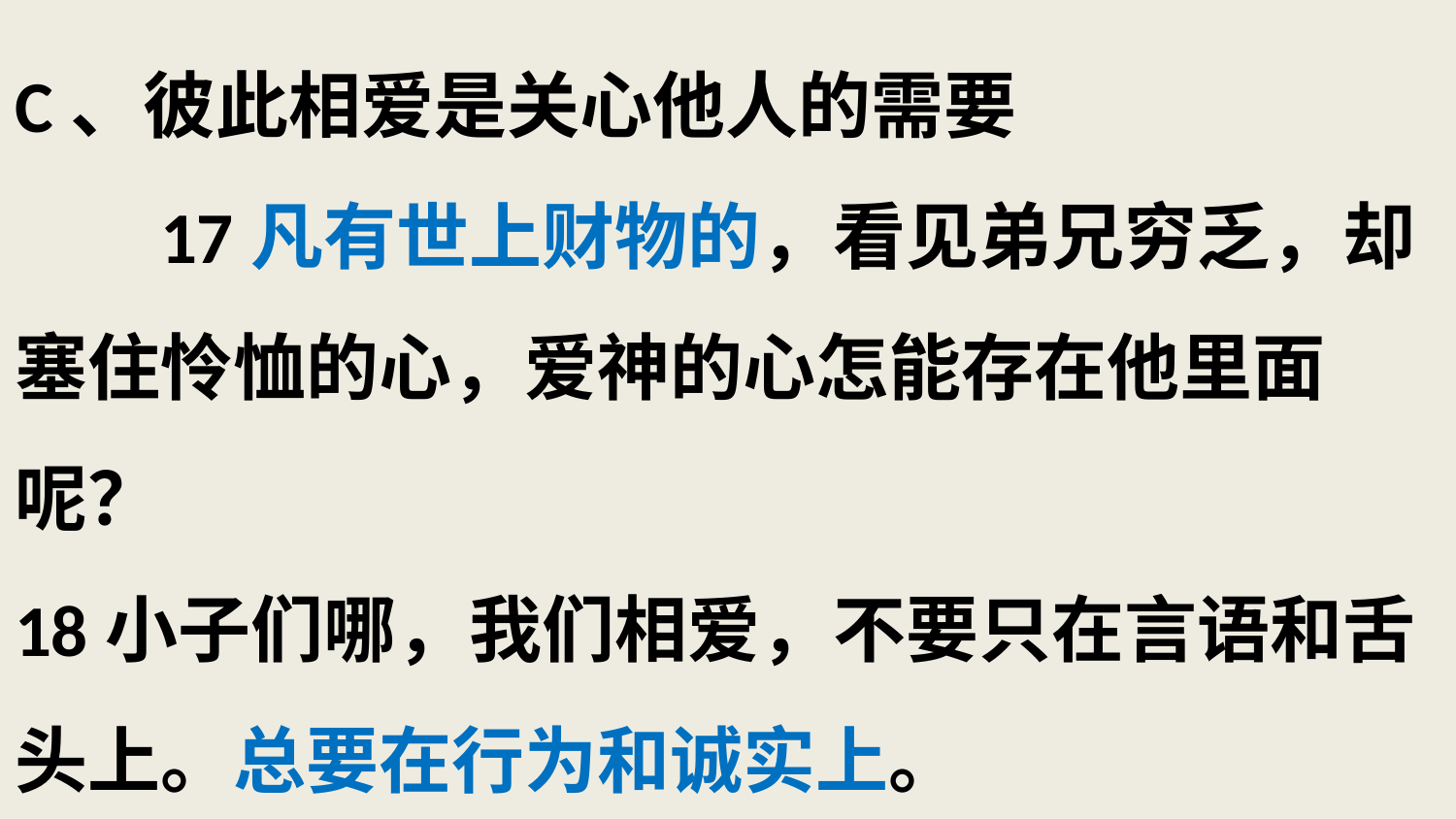

# C、彼此相爱是关心他人的需要 17凡有世上财物的，看见弟兄穷乏，却塞住怜恤的心，爱神的心怎能存在他里面呢？ 18小子们哪，我们相爱，不要只在言语和舌头上。总要在行为和诚实上。